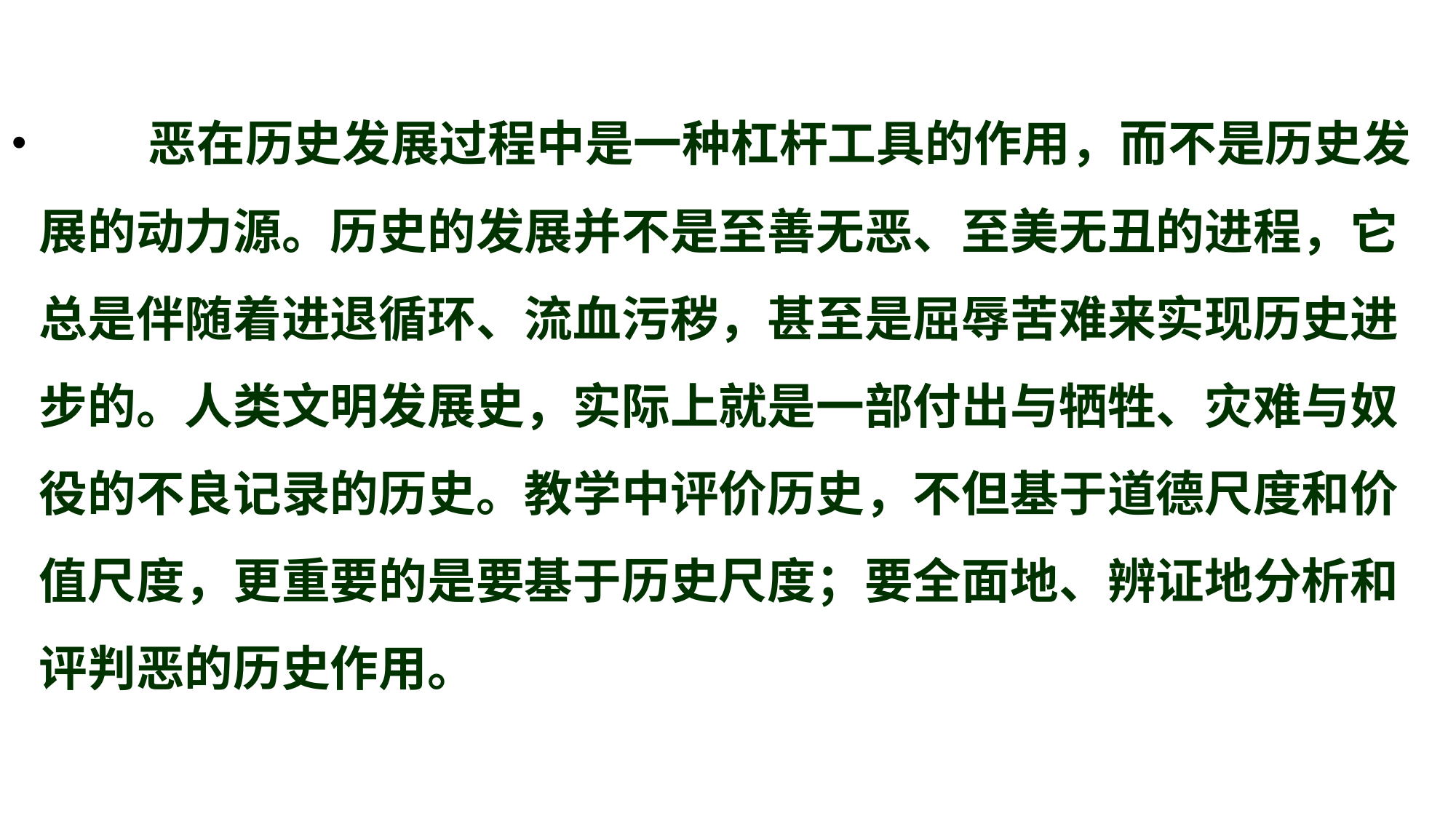

恶在历史发展过程中是一种杠杆工具的作用，而不是历史发展的动力源。历史的发展并不是至善无恶、至美无丑的进程，它总是伴随着进退循环、流血污秽，甚至是屈辱苦难来实现历史进步的。人类文明发展史，实际上就是一部付出与牺牲、灾难与奴役的不良记录的历史。教学中评价历史，不但基于道德尺度和价值尺度，更重要的是要基于历史尺度；要全面地、辨证地分析和评判恶的历史作用。
#